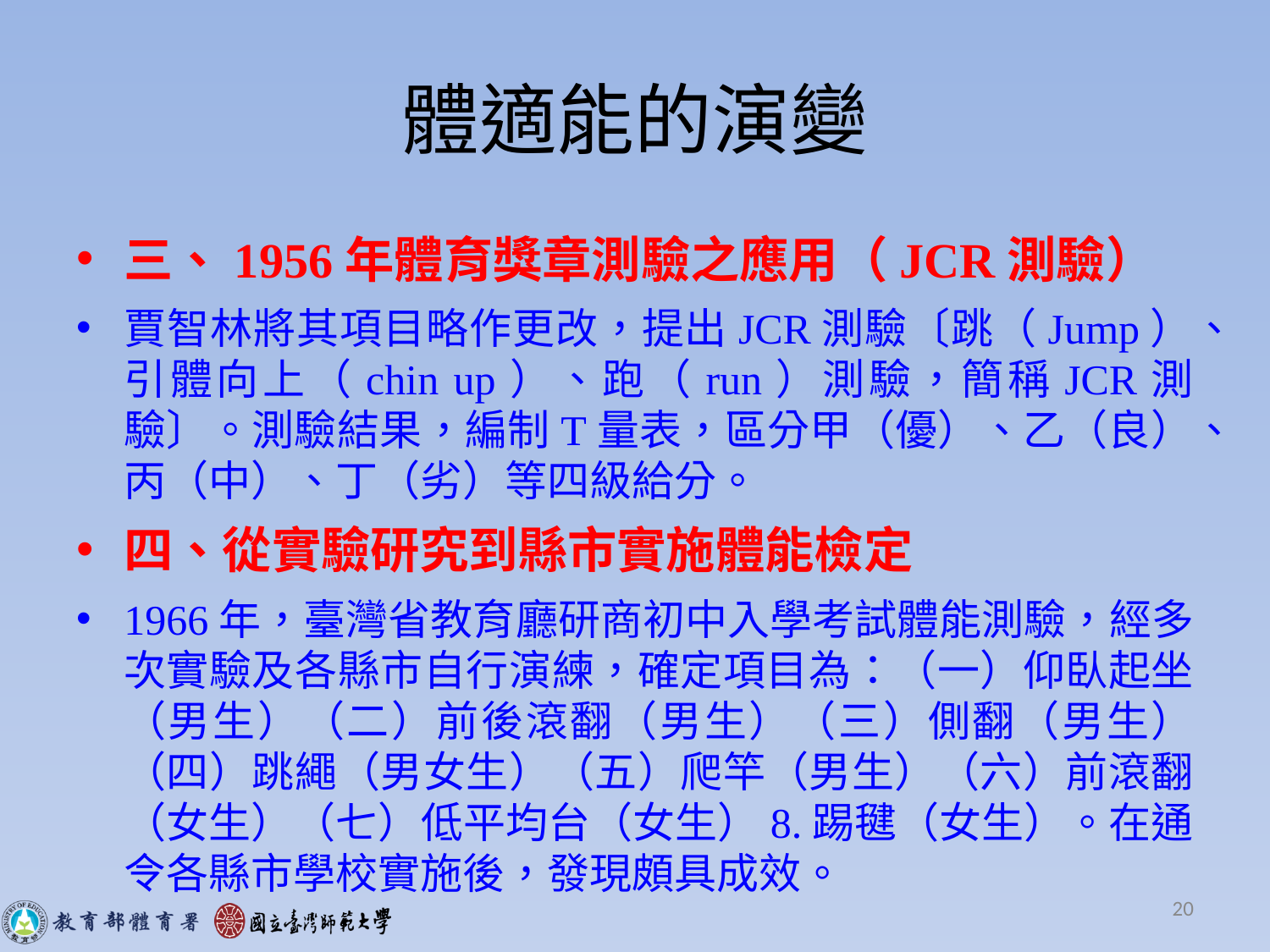

# 體適能的演變
三、1956年體育獎章測驗之應用（JCR測驗）
賈智林將其項目略作更改，提出JCR測驗〔跳（Jump）、引體向上（chin up）、跑（run）測驗，簡稱JCR測驗〕。測驗結果，編制T量表，區分甲（優）、乙（良）、丙（中）、丁（劣）等四級給分。
四、從實驗研究到縣市實施體能檢定
1966年，臺灣省教育廳研商初中入學考試體能測驗，經多次實驗及各縣市自行演練，確定項目為：（一）仰臥起坐（男生）（二）前後滾翻（男生）（三）側翻（男生）（四）跳繩（男女生）（五）爬竿（男生）（六）前滾翻（女生）（七）低平均台（女生）8.踢毽（女生）。在通令各縣市學校實施後，發現頗具成效。
20